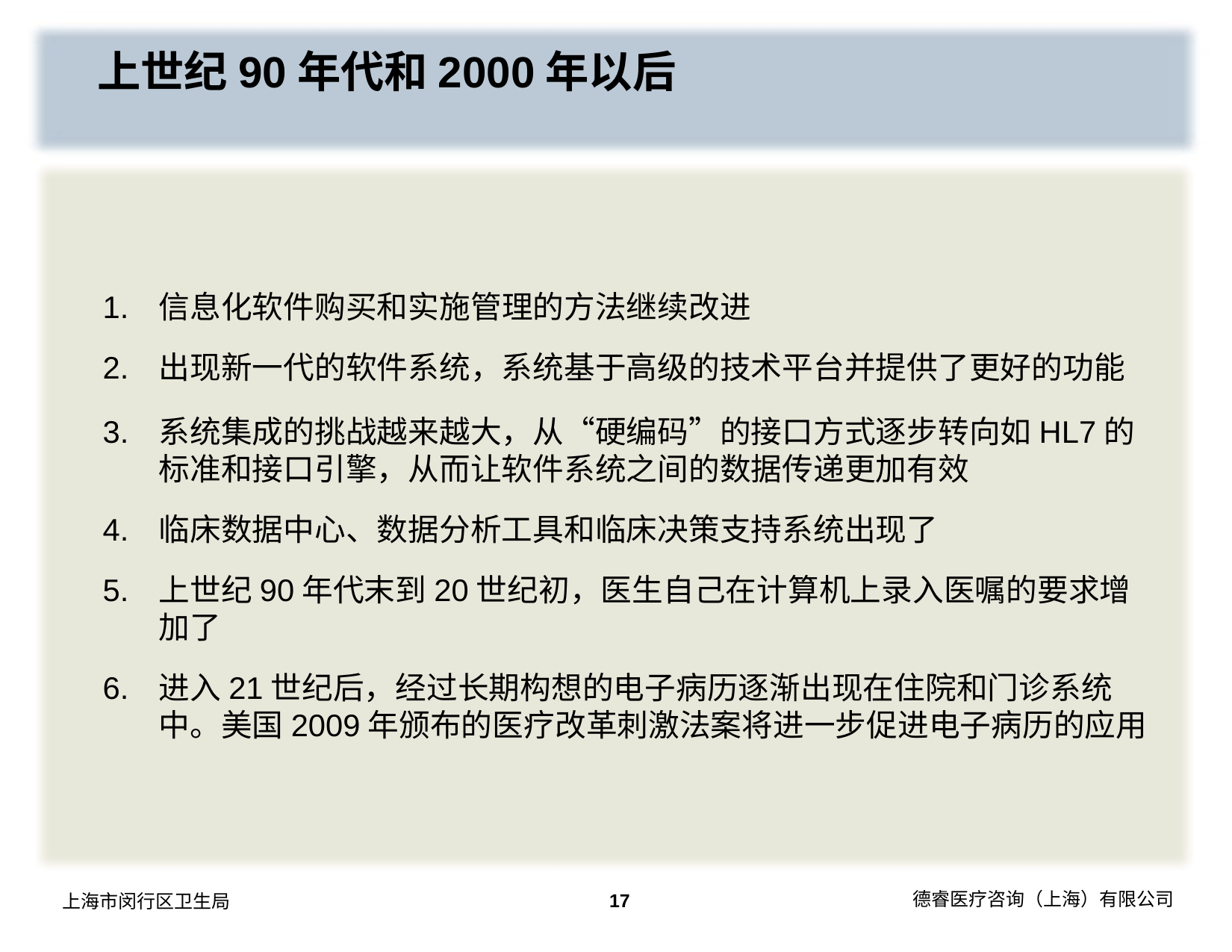

上世纪90年代和2000年以后
1.	信息化软件购买和实施管理的方法继续改进
2.	出现新一代的软件系统，系统基于高级的技术平台并提供了更好的功能
3.	系统集成的挑战越来越大，从“硬编码”的接口方式逐步转向如HL7的标准和接口引擎，从而让软件系统之间的数据传递更加有效
4.	临床数据中心、数据分析工具和临床决策支持系统出现了
5.	上世纪90年代末到20世纪初，医生自己在计算机上录入医嘱的要求增加了
6.	进入21世纪后，经过长期构想的电子病历逐渐出现在住院和门诊系统中。美国2009年颁布的医疗改革刺激法案将进一步促进电子病历的应用
17